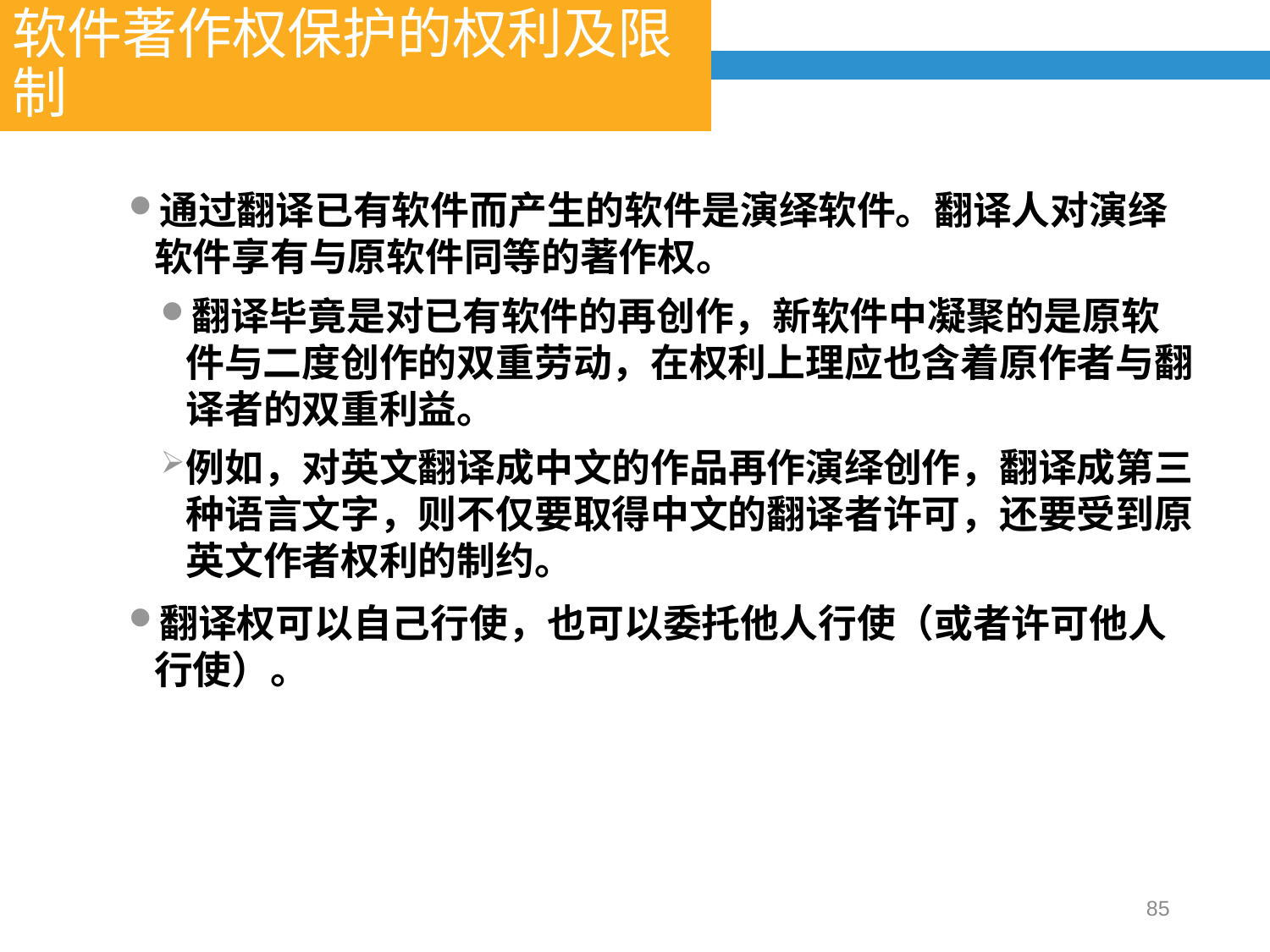

软件著作权保护的权利及限制
通过翻译已有软件而产生的软件是演绎软件。翻译人对演绎软件享有与原软件同等的著作权。
翻译毕竟是对已有软件的再创作，新软件中凝聚的是原软件与二度创作的双重劳动，在权利上理应也含着原作者与翻译者的双重利益。
例如，对英文翻译成中文的作品再作演绎创作，翻译成第三种语言文字，则不仅要取得中文的翻译者许可，还要受到原英文作者权利的制约。
翻译权可以自己行使，也可以委托他人行使（或者许可他人行使）。
85